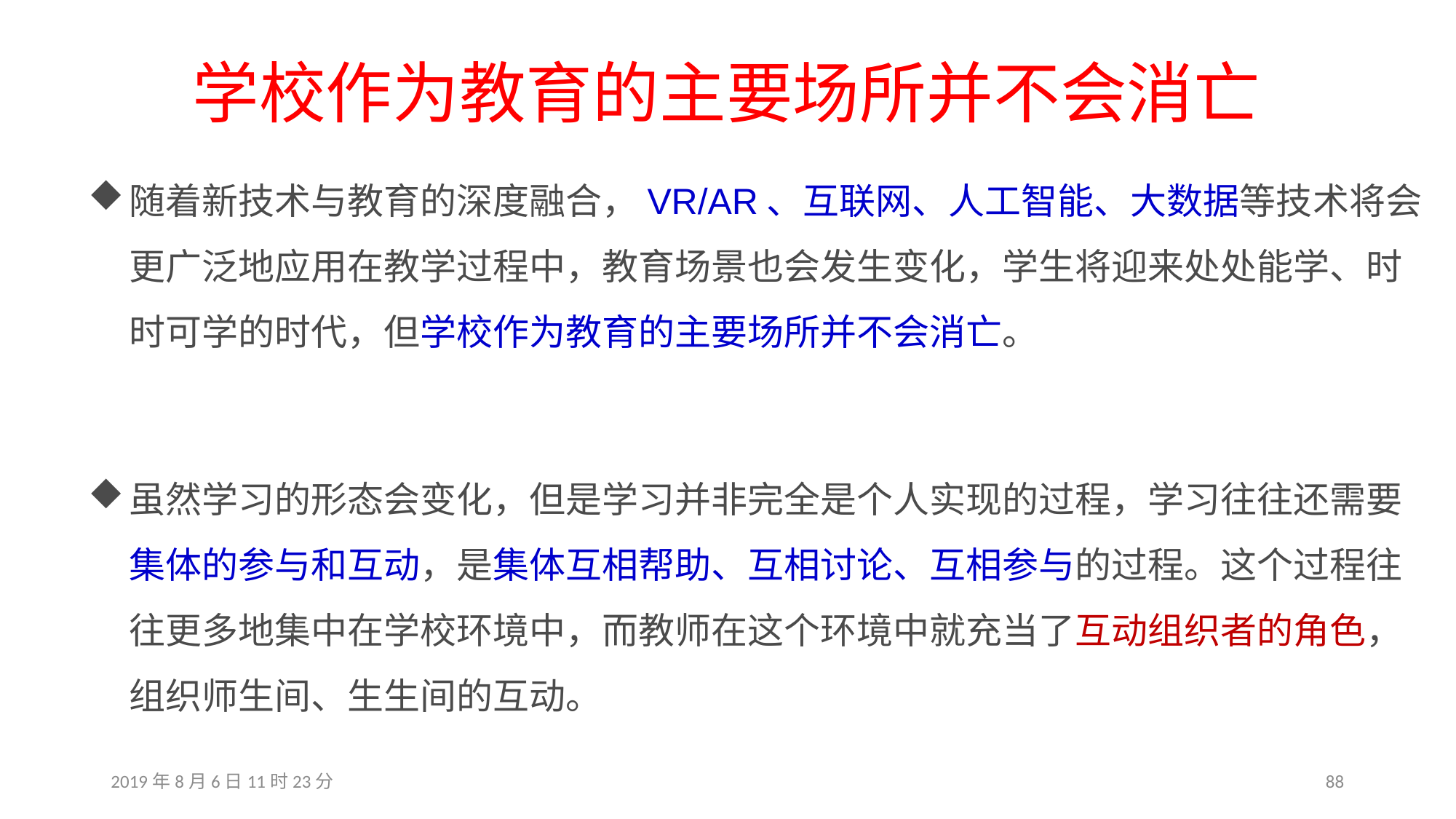

# 学校作为教育的主要场所并不会消亡
随着新技术与教育的深度融合，VR/AR、互联网、人工智能、大数据等技术将会更广泛地应用在教学过程中，教育场景也会发生变化，学生将迎来处处能学、时时可学的时代，但学校作为教育的主要场所并不会消亡。

虽然学习的形态会变化，但是学习并非完全是个人实现的过程，学习往往还需要集体的参与和互动，是集体互相帮助、互相讨论、互相参与的过程。这个过程往往更多地集中在学校环境中，而教师在这个环境中就充当了互动组织者的角色，组织师生间、生生间的互动。

2019年8月6日11时23分

88